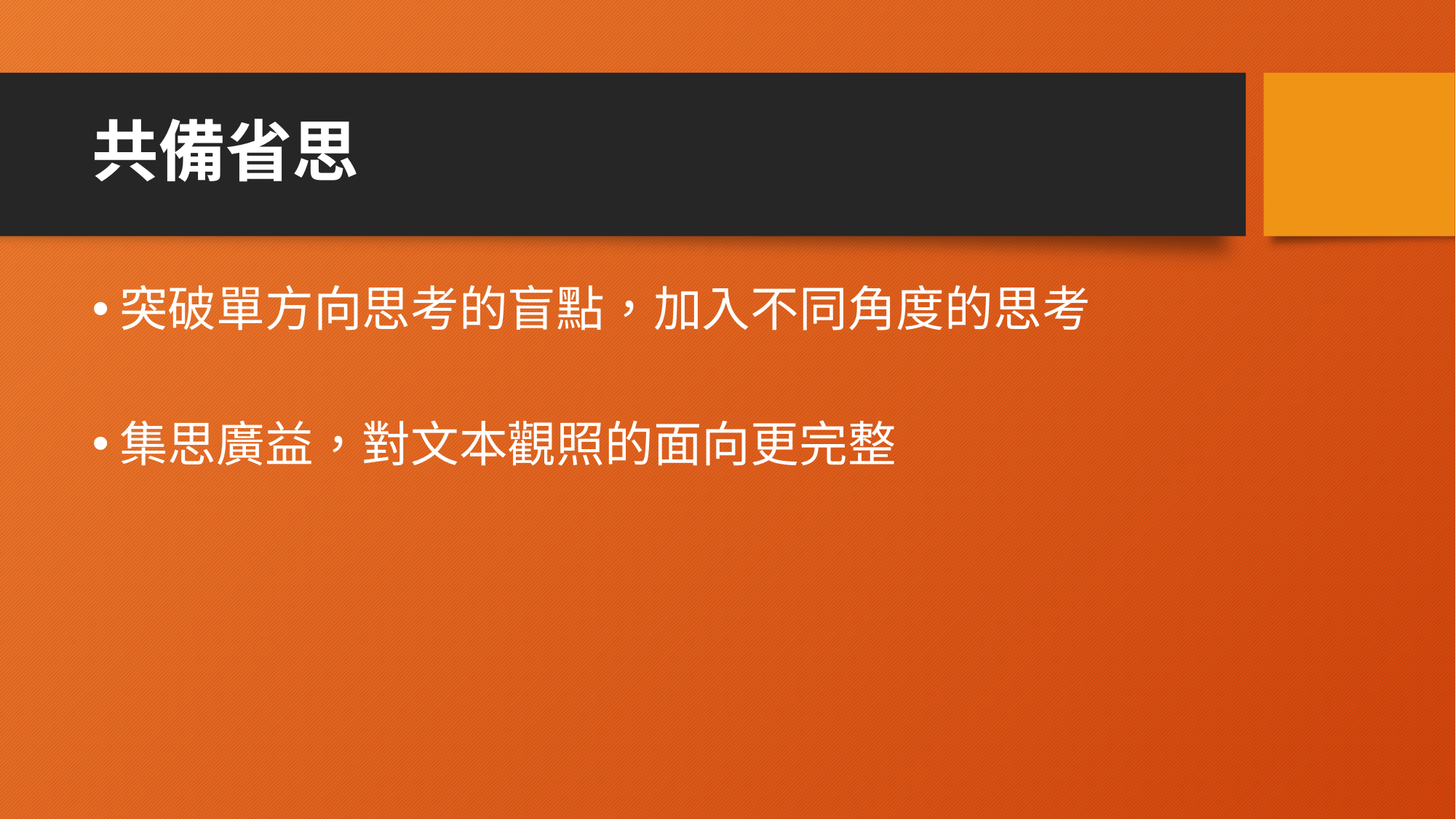

# 共備省思
突破單方向思考的盲點，加入不同角度的思考

集思廣益，對文本觀照的面向更完整